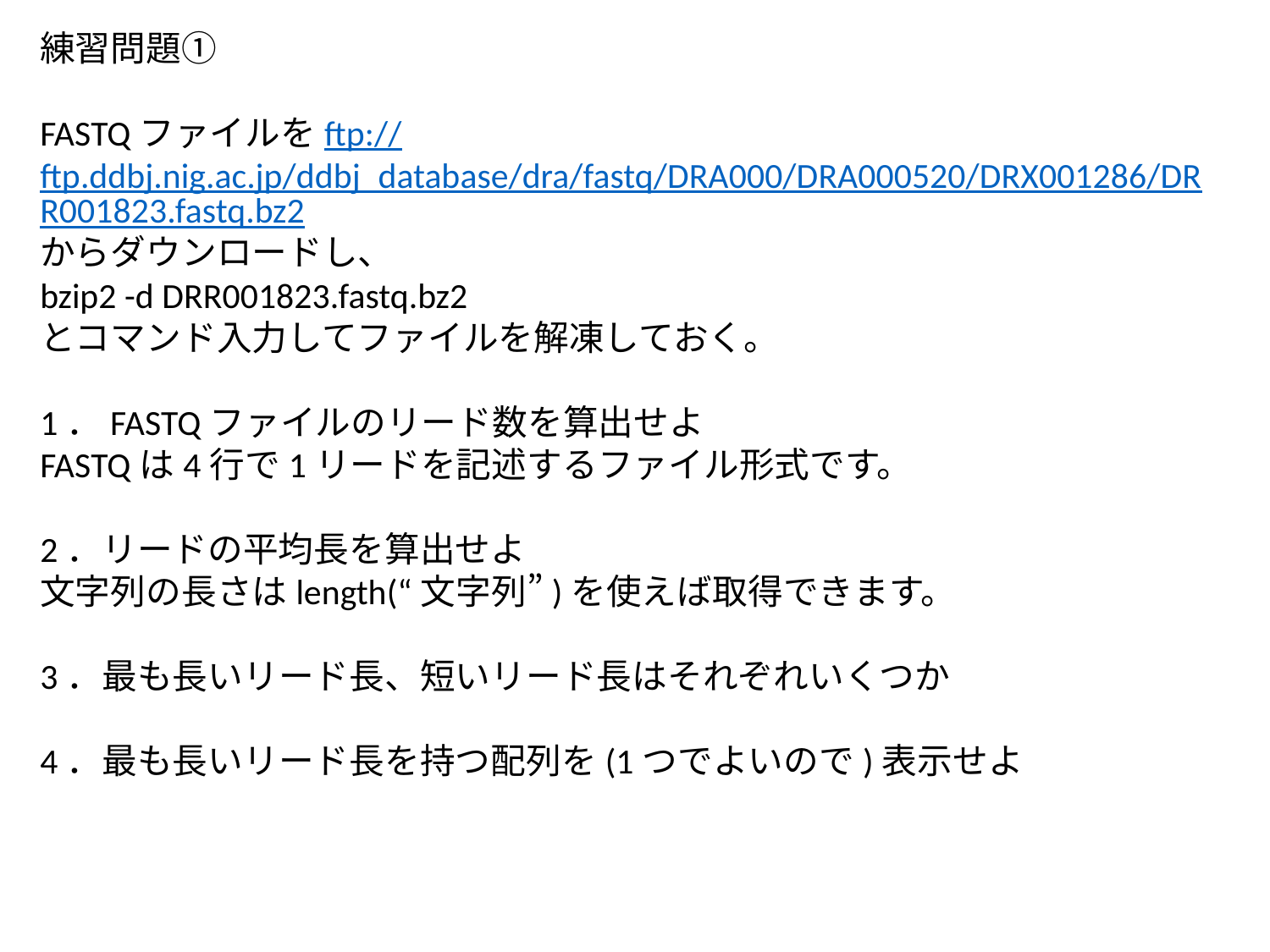

練習問題①

FASTQファイルをftp://ftp.ddbj.nig.ac.jp/ddbj_database/dra/fastq/DRA000/DRA000520/DRX001286/DRR001823.fastq.bz2
からダウンロードし、
bzip2 -d DRR001823.fastq.bz2
とコマンド入力してファイルを解凍しておく。

1．FASTQファイルのリード数を算出せよ
FASTQは4行で1リードを記述するファイル形式です。

2．リードの平均長を算出せよ
文字列の長さはlength(“文字列”)を使えば取得できます。

3．最も長いリード長、短いリード長はそれぞれいくつか

4．最も長いリード長を持つ配列を(1つでよいので)表示せよ